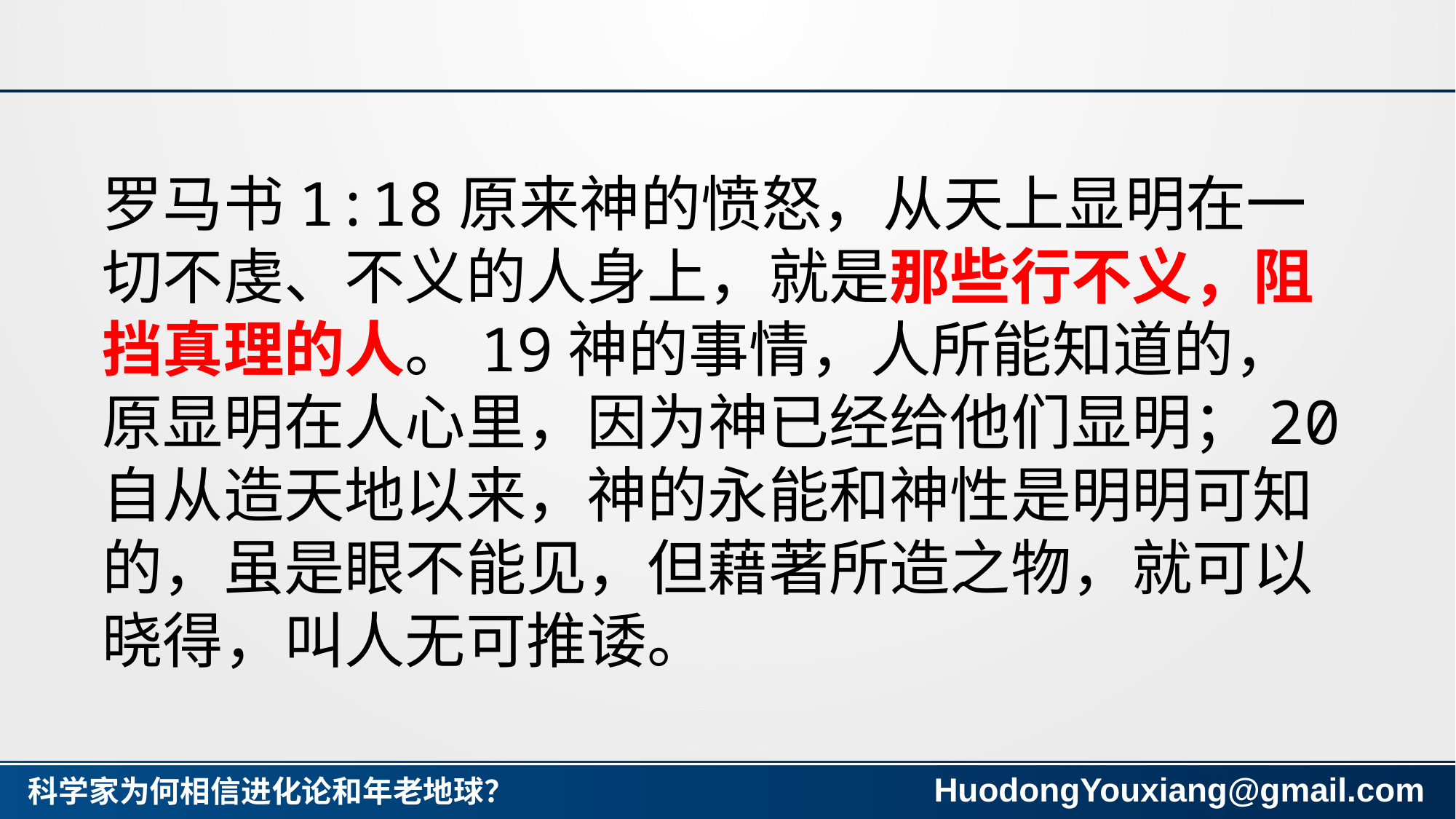

#
罗马书1:18原来神的愤怒，从天上显明在一切不虔、不义的人身上，就是那些行不义，阻挡真理的人。19神的事情，人所能知道的，原显明在人心里，因为神已经给他们显明；20自从造天地以来，神的永能和神性是明明可知的，虽是眼不能见，但藉著所造之物，就可以晓得，叫人无可推诿。